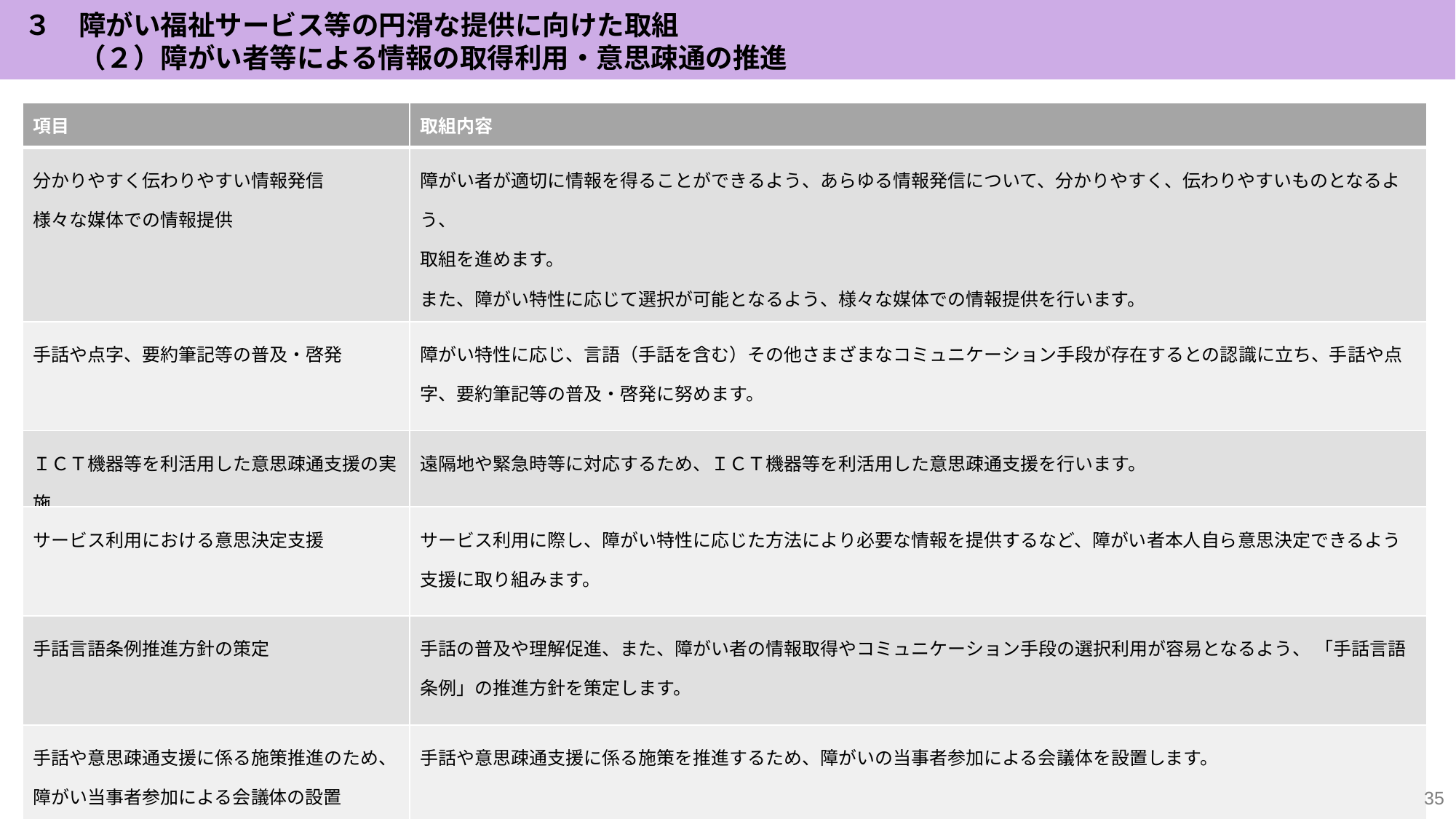

３　障がい福祉サービス等の円滑な提供に向けた取組
　　（２）障がい者等による情報の取得利用・意思疎通の推進
| 項目 | 取組内容 |
| --- | --- |
| 分かりやすく伝わりやすい情報発信 様々な媒体での情報提供 | 障がい者が適切に情報を得ることができるよう、あらゆる情報発信について、分かりやすく、伝わりやすいものとなるよう、 取組を進めます。 また、障がい特性に応じて選択が可能となるよう、様々な媒体での情報提供を行います。 |
| 手話や点字、要約筆記等の普及・啓発 | 障がい特性に応じ、言語（手話を含む）その他さまざまなコミュニケーション手段が存在するとの認識に立ち、手話や点字、要約筆記等の普及・啓発に努めます。 |
| ＩＣＴ機器等を利活用した意思疎通支援の実施 | 遠隔地や緊急時等に対応するため、ＩＣＴ機器等を利活用した意思疎通支援を行います。 |
| サービス利用における意思決定支援 | サービス利用に際し、障がい特性に応じた方法により必要な情報を提供するなど、障がい者本人自ら意思決定できるよう支援に取り組みます。 |
| 手話言語条例推進方針の策定 | 手話の普及や理解促進、また、障がい者の情報取得やコミュニケーション手段の選択利用が容易となるよう、 「手話言語条例」の推進方針を策定します。 |
| 手話や意思疎通支援に係る施策推進のため、障がい当事者参加による会議体の設置 | 手話や意思疎通支援に係る施策を推進するため、障がいの当事者参加による会議体を設置します。 |
35